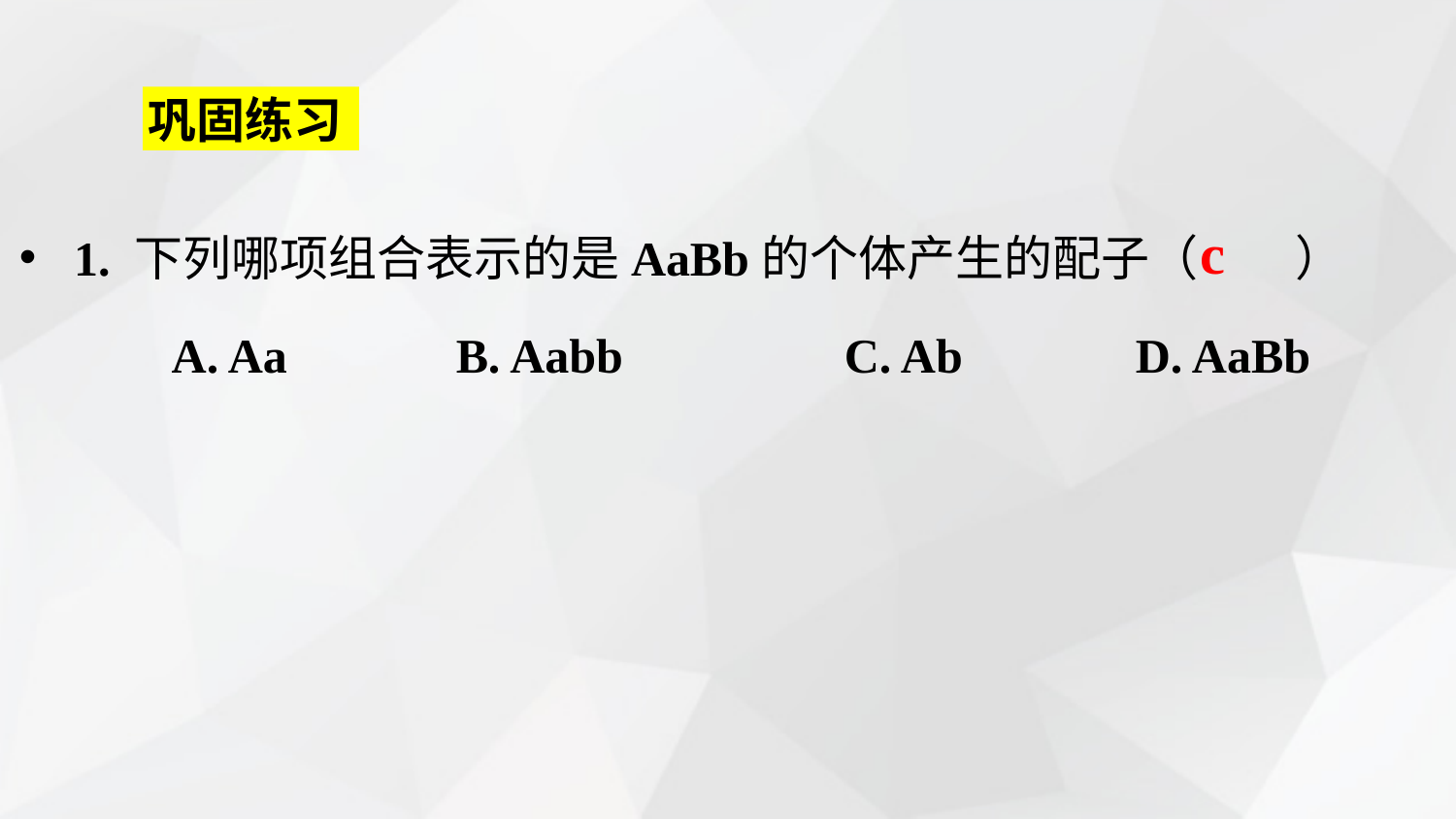

#
巩固练习
1. 下列哪项组合表示的是AaBb的个体产生的配子（　　）
　　    A. Aa	            B. Aabb	        C. Ab	        D. AaBb

c